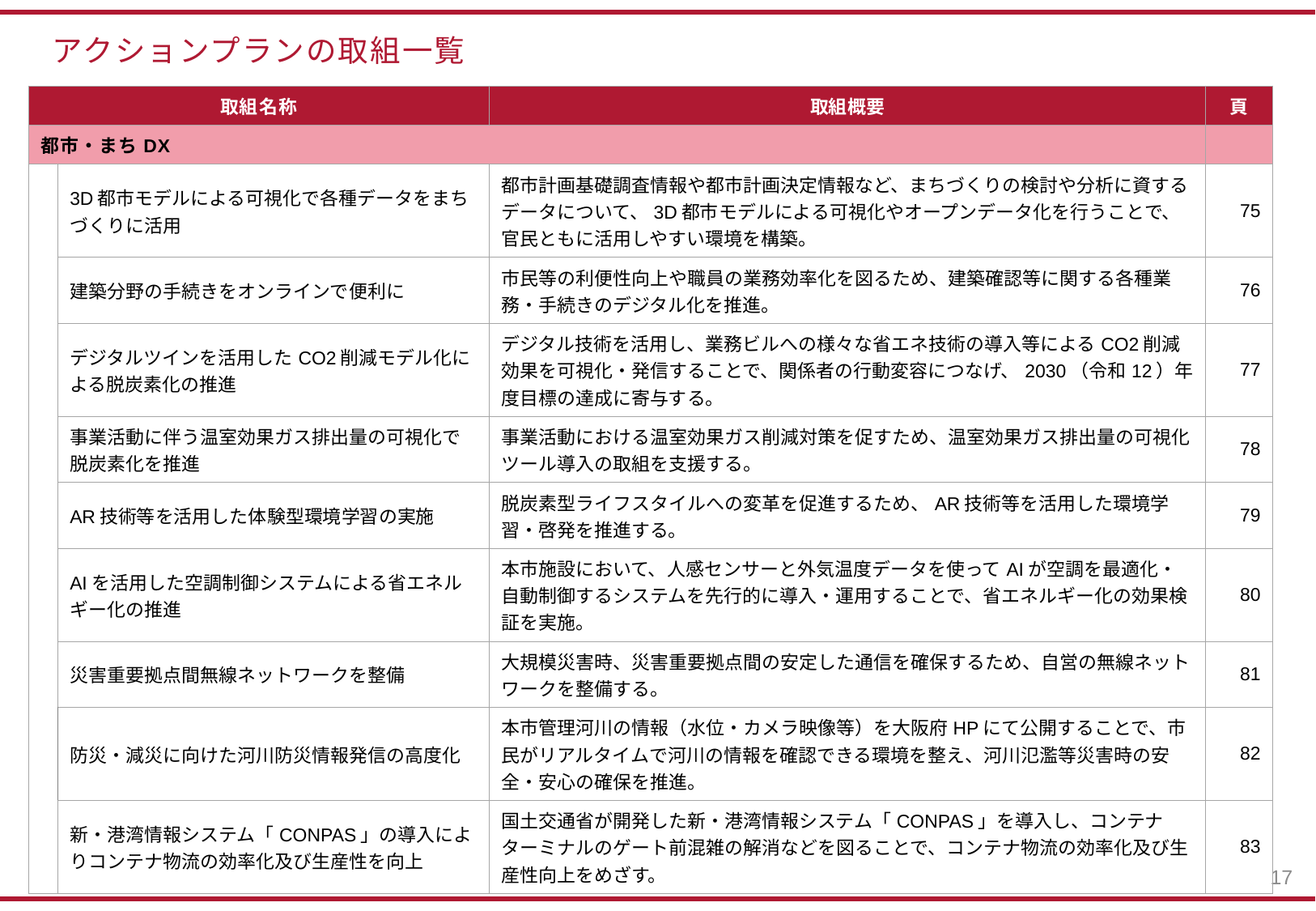

# アクションプランの取組一覧
| 取組名称 |  | 取組概要 | 頁 |
| --- | --- | --- | --- |
| 都市・まちDX |  |  |  |
|  | 3D都市モデルによる可視化で各種データをまちづくりに活用 | 都市計画基礎調査情報や都市計画決定情報など、まちづくりの検討や分析に資するデータについて、3D都市モデルによる可視化やオープンデータ化を行うことで、官民ともに活用しやすい環境を構築。 | 75 |
|  | 建築分野の手続きをオンラインで便利に | 市民等の利便性向上や職員の業務効率化を図るため、建築確認等に関する各種業務・手続きのデジタル化を推進。 | 76 |
|  | デジタルツインを活用したCO2削減モデル化による脱炭素化の推進 | デジタル技術を活用し、業務ビルへの様々な省エネ技術の導入等によるCO2削減効果を可視化・発信することで、関係者の行動変容につなげ、2030（令和12）年度目標の達成に寄与する。 | 77 |
|  | 事業活動に伴う温室効果ガス排出量の可視化で脱炭素化を推進 | 事業活動における温室効果ガス削減対策を促すため、温室効果ガス排出量の可視化ツール導入の取組を支援する。 | 78 |
|  | AR技術等を活用した体験型環境学習の実施 | 脱炭素型ライフスタイルへの変革を促進するため、AR技術等を活用した環境学習・啓発を推進する。 | 79 |
|  | AIを活用した空調制御システムによる省エネルギー化の推進 | 本市施設において、人感センサーと外気温度データを使ってAIが空調を最適化・自動制御するシステムを先行的に導入・運用することで、省エネルギー化の効果検証を実施。 | 80 |
|  | 災害重要拠点間無線ネットワークを整備 | 大規模災害時、災害重要拠点間の安定した通信を確保するため、自営の無線ネットワークを整備する。 | 81 |
|  | 防災・減災に向けた河川防災情報発信の高度化 | 本市管理河川の情報（水位・カメラ映像等）を大阪府HPにて公開することで、市民がリアルタイムで河川の情報を確認できる環境を整え、河川氾濫等災害時の安全・安心の確保を推進。 | 82 |
|  | 新・港湾情報システム「CONPAS」の導入によりコンテナ物流の効率化及び生産性を向上 | 国土交通省が開発した新・港湾情報システム「CONPAS」を導入し、コンテナターミナルのゲート前混雑の解消などを図ることで、コンテナ物流の効率化及び生産性向上をめざす。 | 83 |
17